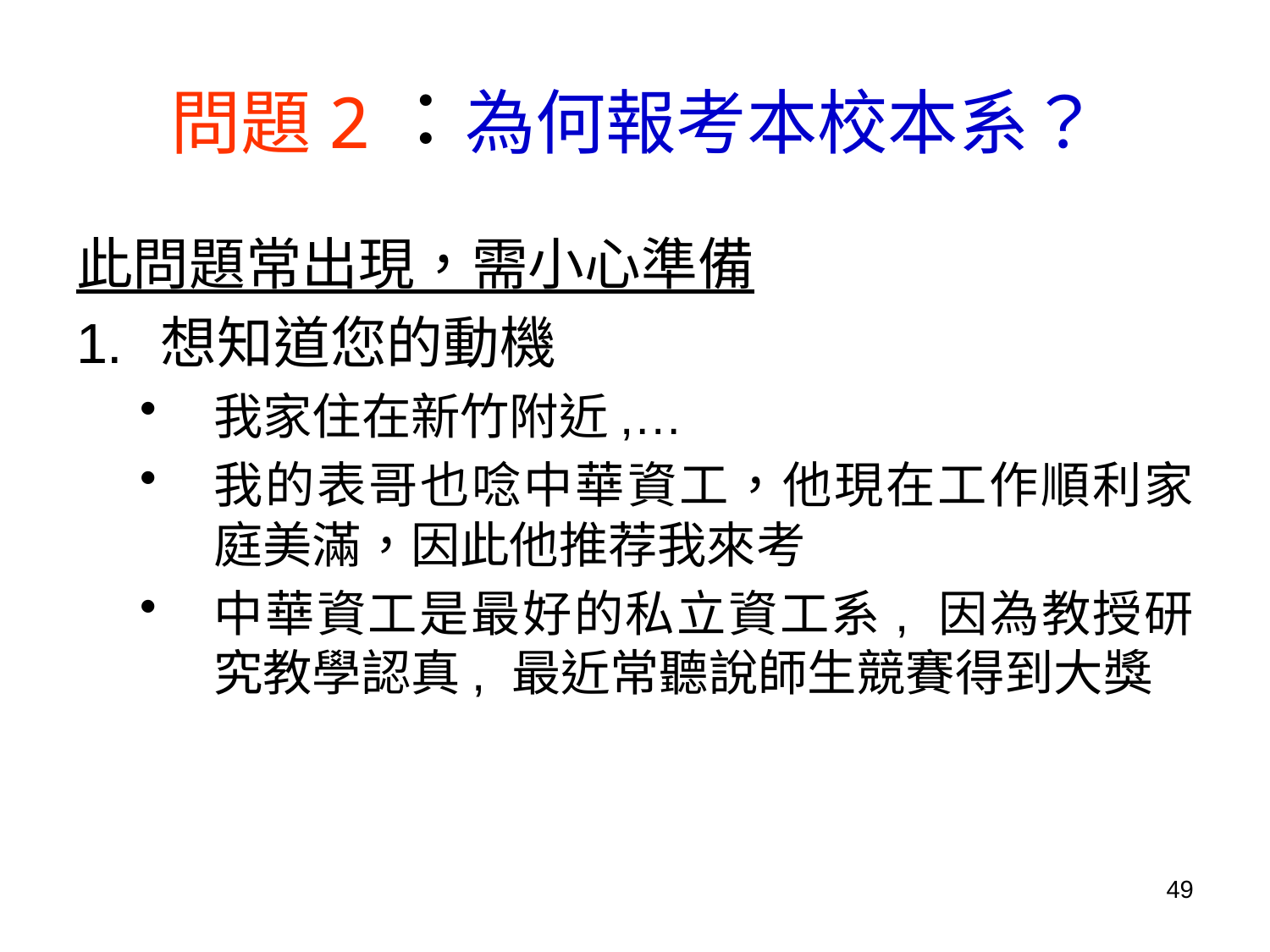

# 問題2：為何報考本校本系？
此問題常出現，需小心準備
想知道您的動機
我家住在新竹附近,…
我的表哥也唸中華資工，他現在工作順利家庭美滿，因此他推荐我來考
中華資工是最好的私立資工系, 因為教授研究教學認真, 最近常聽說師生競賽得到大獎

49